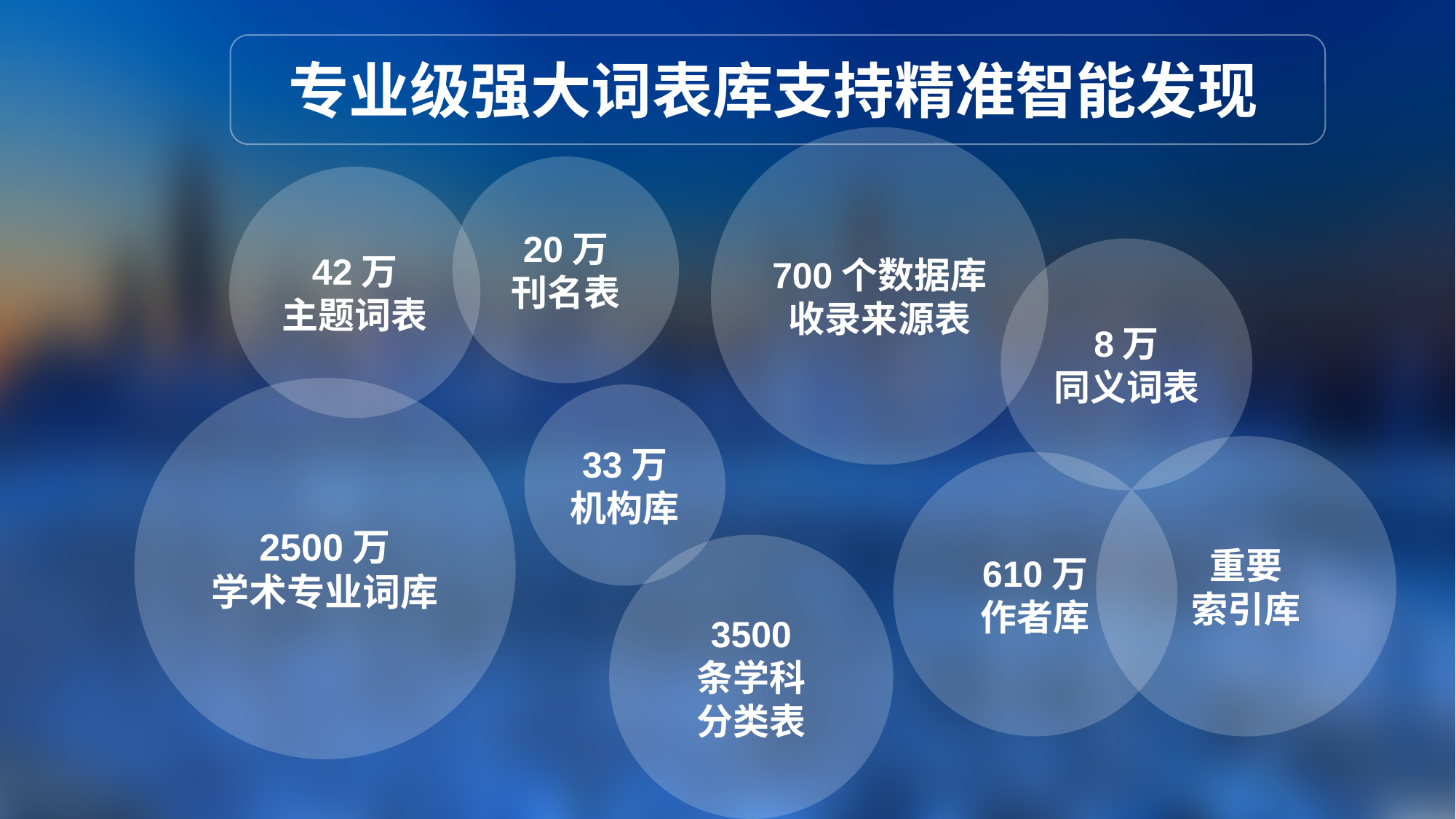

专业级强大词表库支持精准智能发现
700个数据库收录来源表
20万
刊名表
42万
主题词表
8万
同义词表
2500万
学术专业词库
33万
机构库
重要
索引库
610万
作者库
3500
条学科
分类表